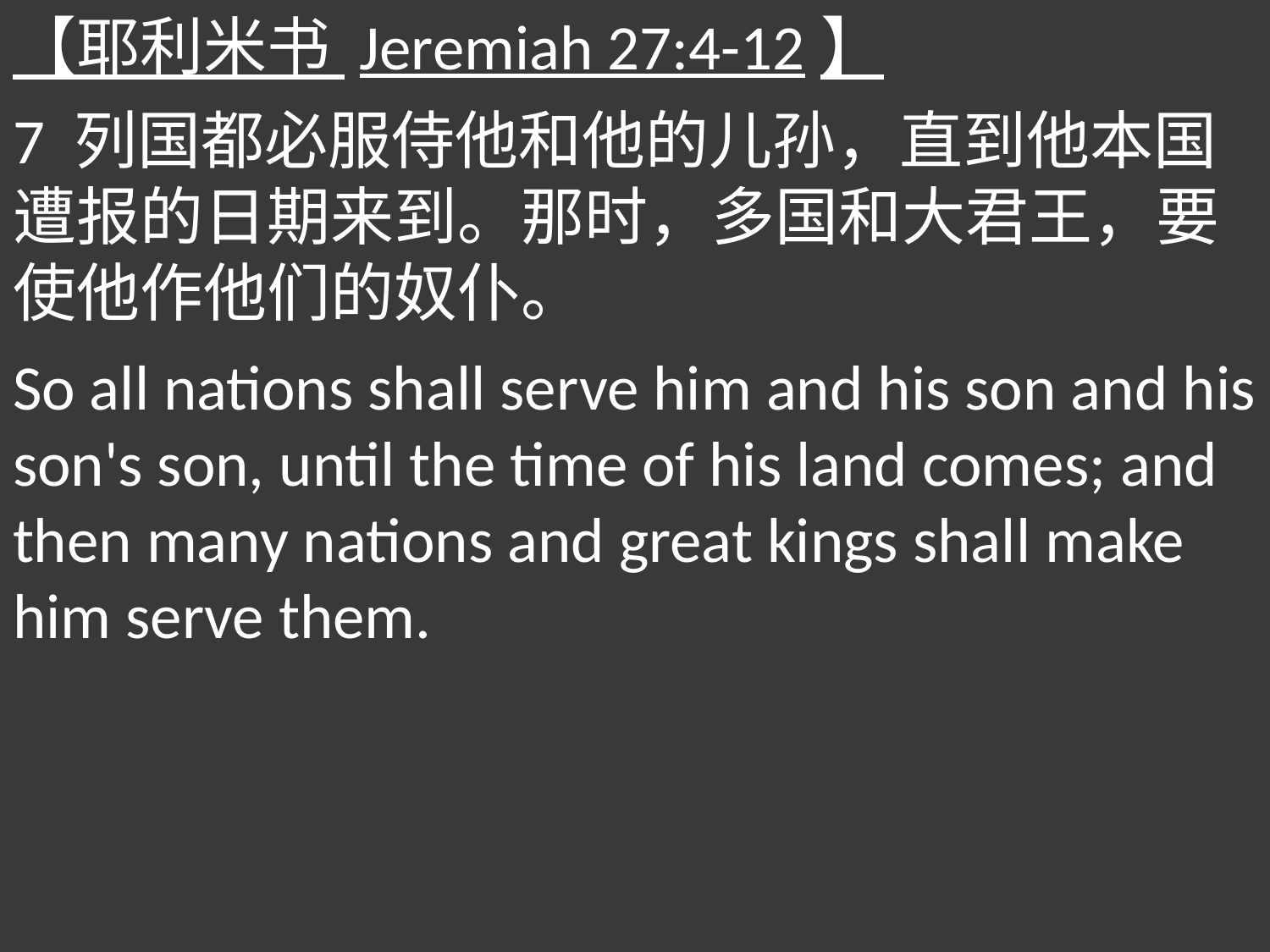

【耶利米书 Jeremiah 27:4-12】
7 列国都必服侍他和他的儿孙，直到他本国遭报的日期来到。那时，多国和大君王，要使他作他们的奴仆。
So all nations shall serve him and his son and his son's son, until the time of his land comes; and then many nations and great kings shall make him serve them.